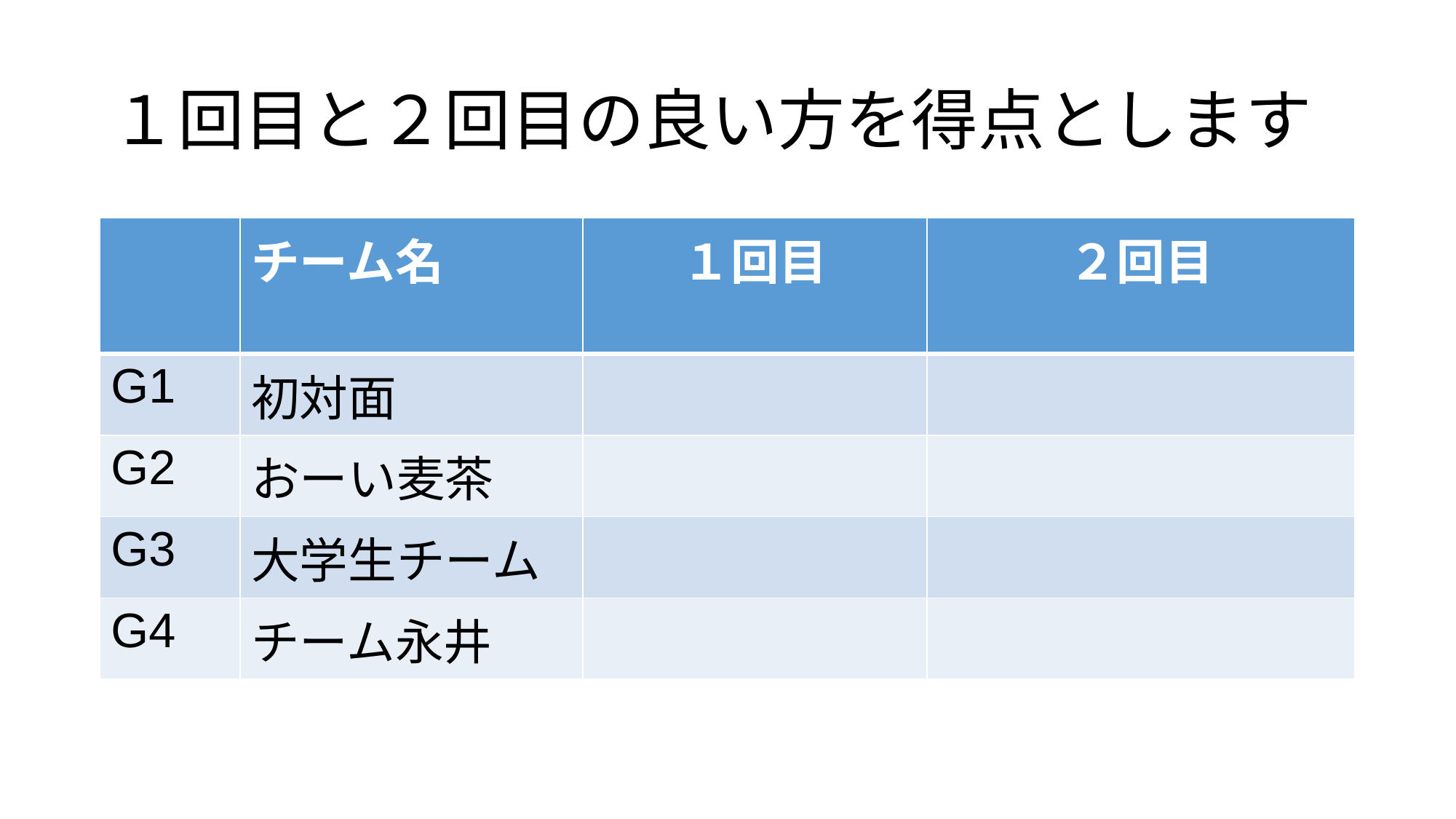

# １回目と２回目の良い方を得点とします
|  | チーム名 | １回目 | ２回目 |
| --- | --- | --- | --- |
| G1 | 初対面 |  |  |
| G2 | おーい麦茶 |  |  |
| G3 | 大学生チーム |  |  |
| G4 | チーム永井 |  |  |